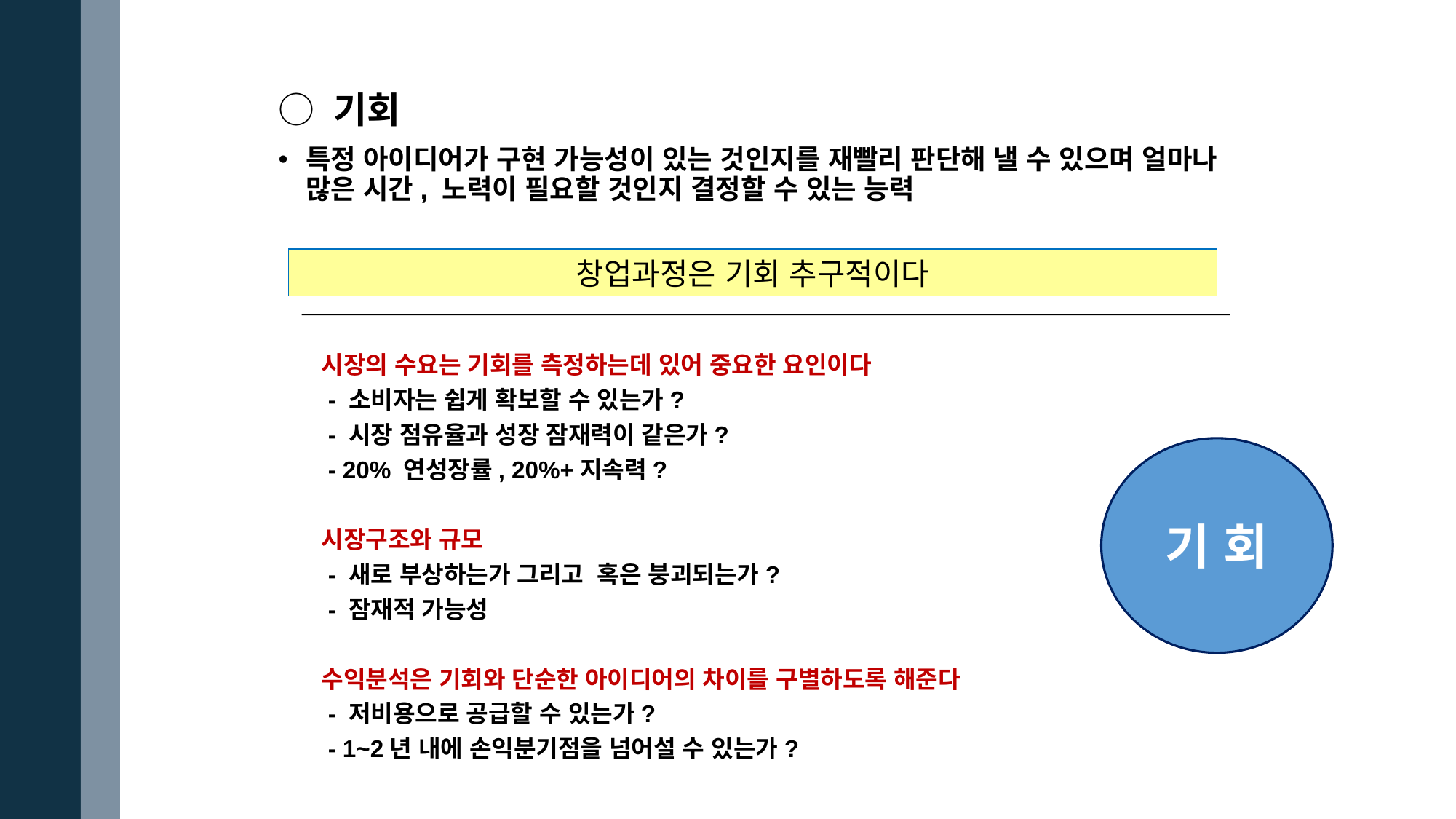

○ 기회
특정 아이디어가 구현 가능성이 있는 것인지를 재빨리 판단해 낼 수 있으며 얼마나 많은 시간, 노력이 필요할 것인지 결정할 수 있는 능력
창업과정은 기회 추구적이다

시장의 수요는 기회를 측정하는데 있어 중요한 요인이다
 - 소비자는 쉽게 확보할 수 있는가?
 - 시장 점유율과 성장 잠재력이 같은가?
 - 20% 연성장률, 20%+지속력?

시장구조와 규모
 - 새로 부상하는가 그리고  혹은 붕괴되는가?
 - 잠재적 가능성

수익분석은 기회와 단순한 아이디어의 차이를 구별하도록 해준다
 - 저비용으로 공급할 수 있는가?
 - 1~2년 내에 손익분기점을 넘어설 수 있는가?
기 회